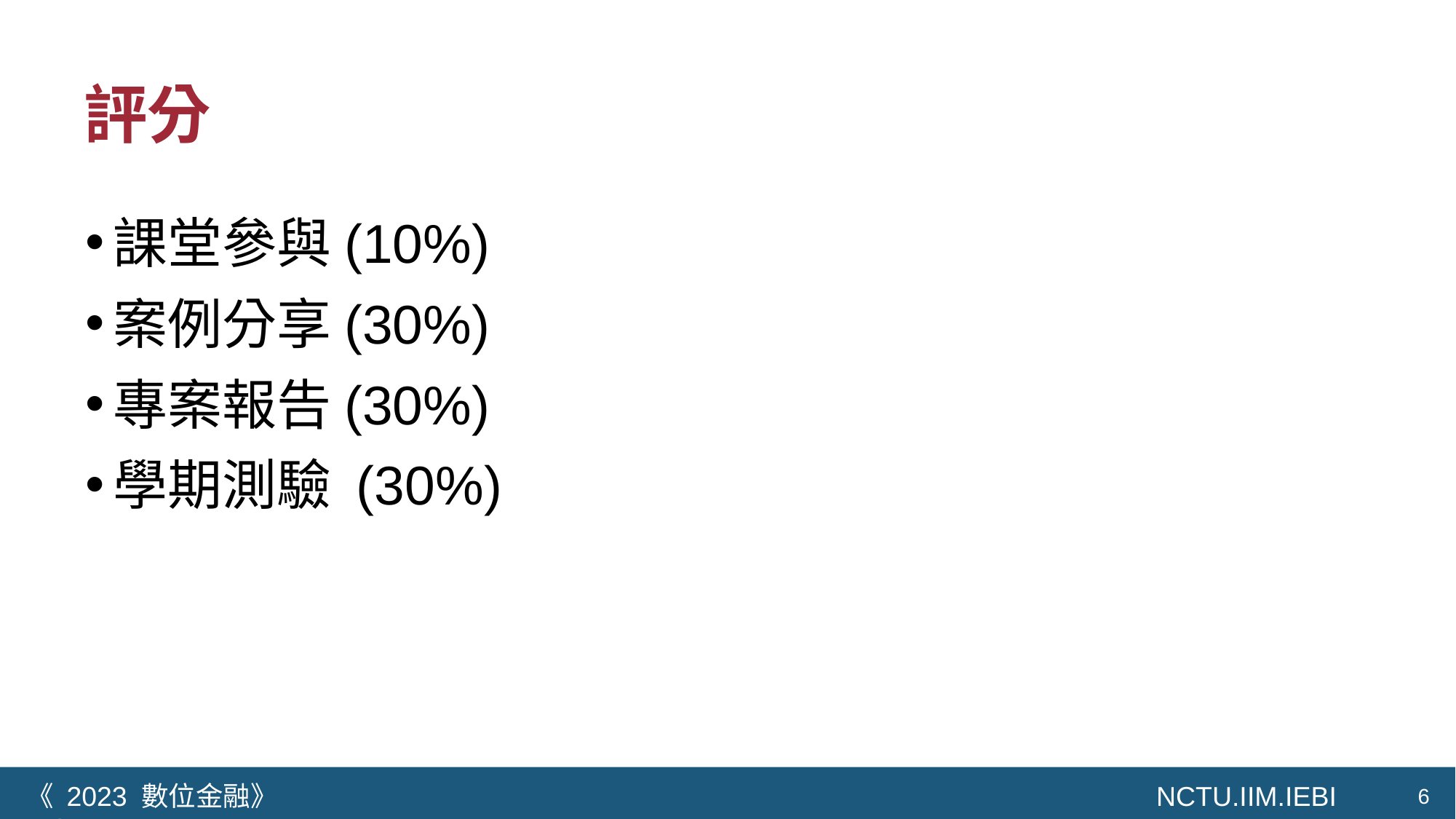

# 評分
課堂參與(10%)
案例分享(30%)
專案報告(30%)
學期測驗 (30%)
《 2023 數位金融》                                                                                                                                             NCTU.IIM.IEBI Lab
6